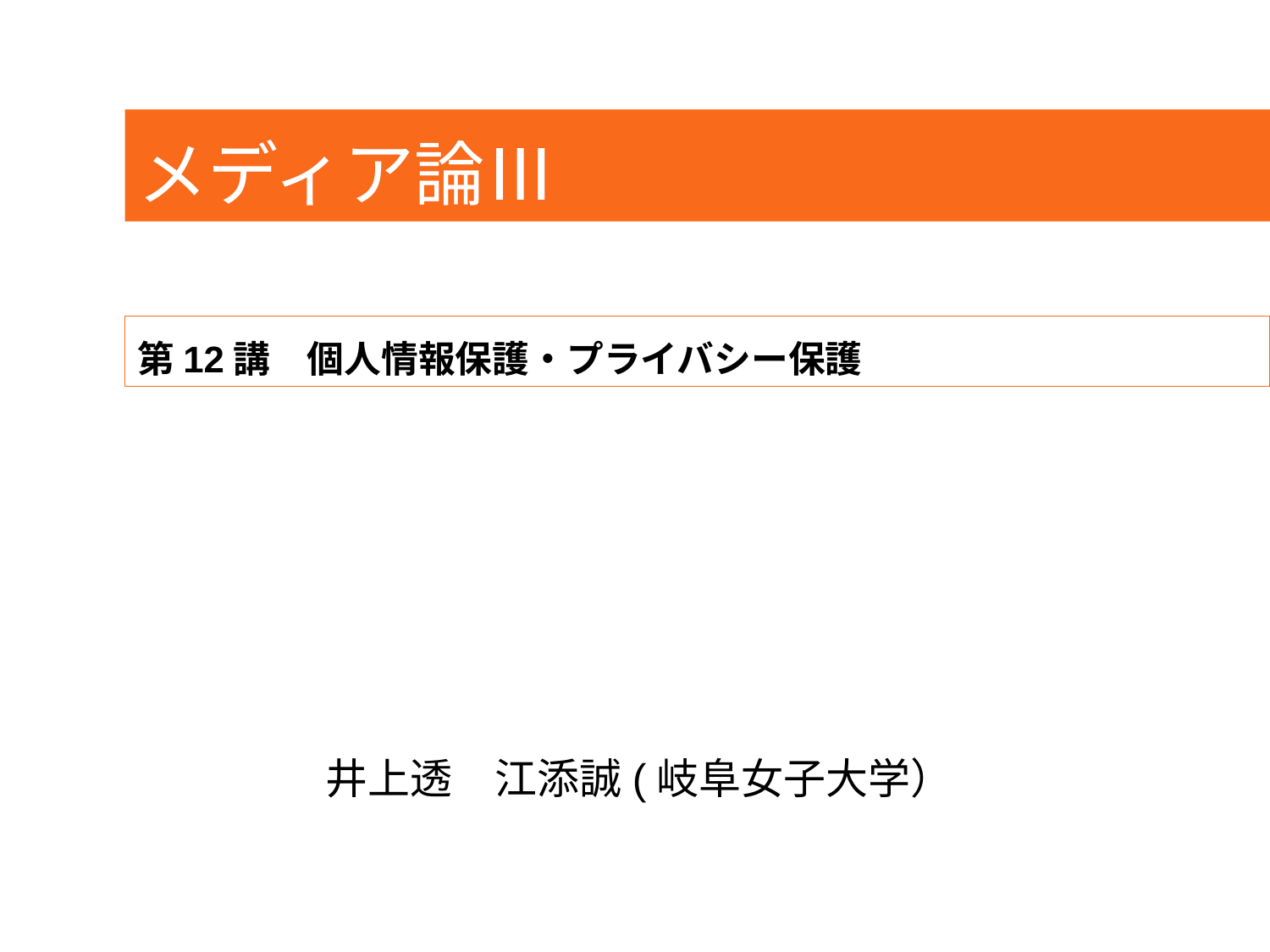

# メディア論Ⅲ
第12講　個人情報保護・プライバシー保護
井上透　江添誠(岐阜女子大学）